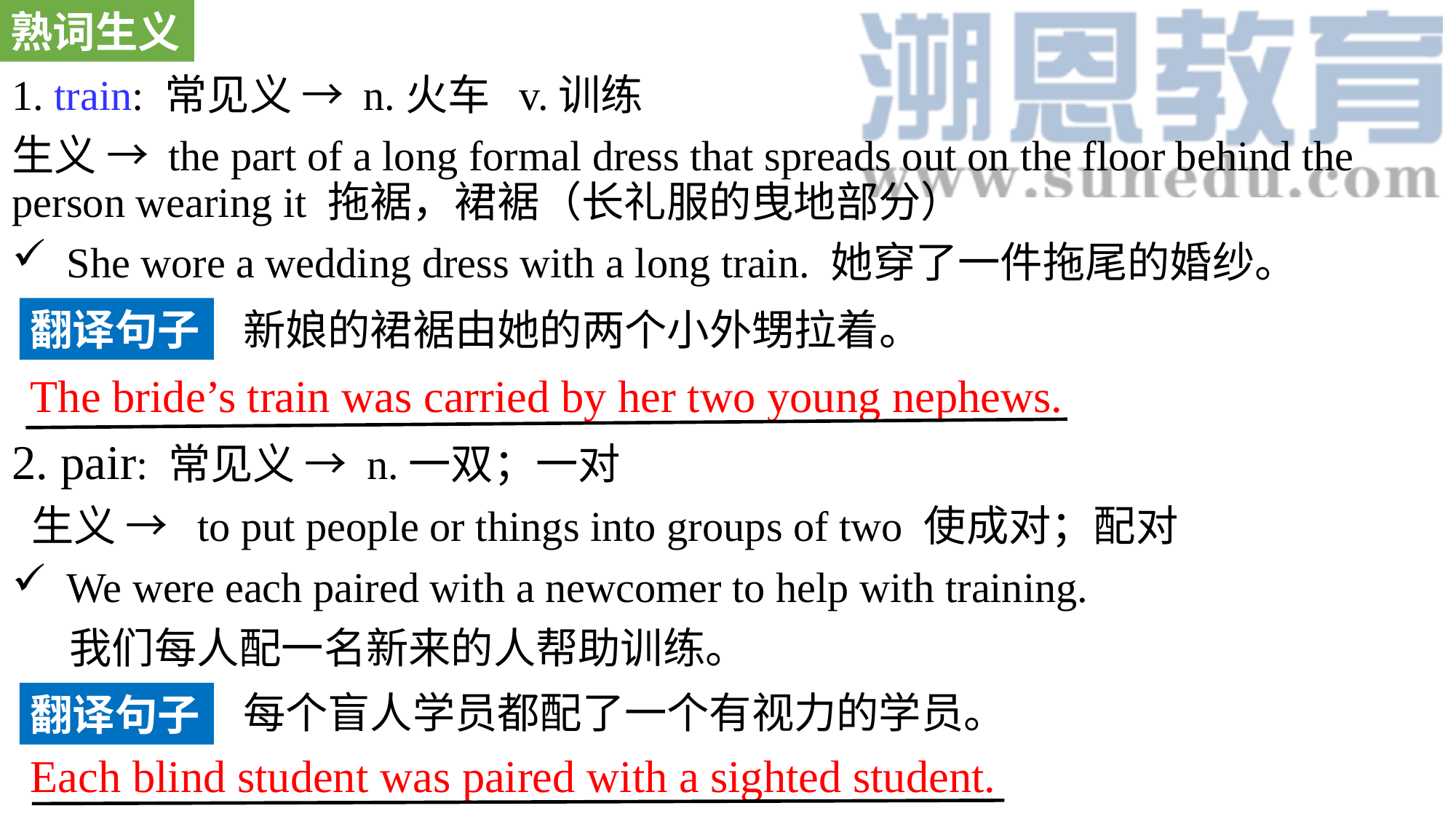

熟词生义
1. train: 常见义 → n.火车  v.训练
生义 → the part of a long formal dress that spreads out on the floor behind the person wearing it 拖裾，裙裾（长礼服的曳地部分）
She wore a wedding dress with a long train. 她穿了一件拖尾的婚纱。

2. pair: 常见义 → n.一双；一对
 生义 →  to put people or things into groups of two 使成对；配对
We were each paired with a newcomer to help with training.
     我们每人配一名新来的人帮助训练。
翻译句子
新娘的裙裾由她的两个小外甥拉着。
The bride’s train was carried by her two young nephews.
每个盲人学员都配了一个有视力的学员。
翻译句子
Each blind student was paired with a sighted student.